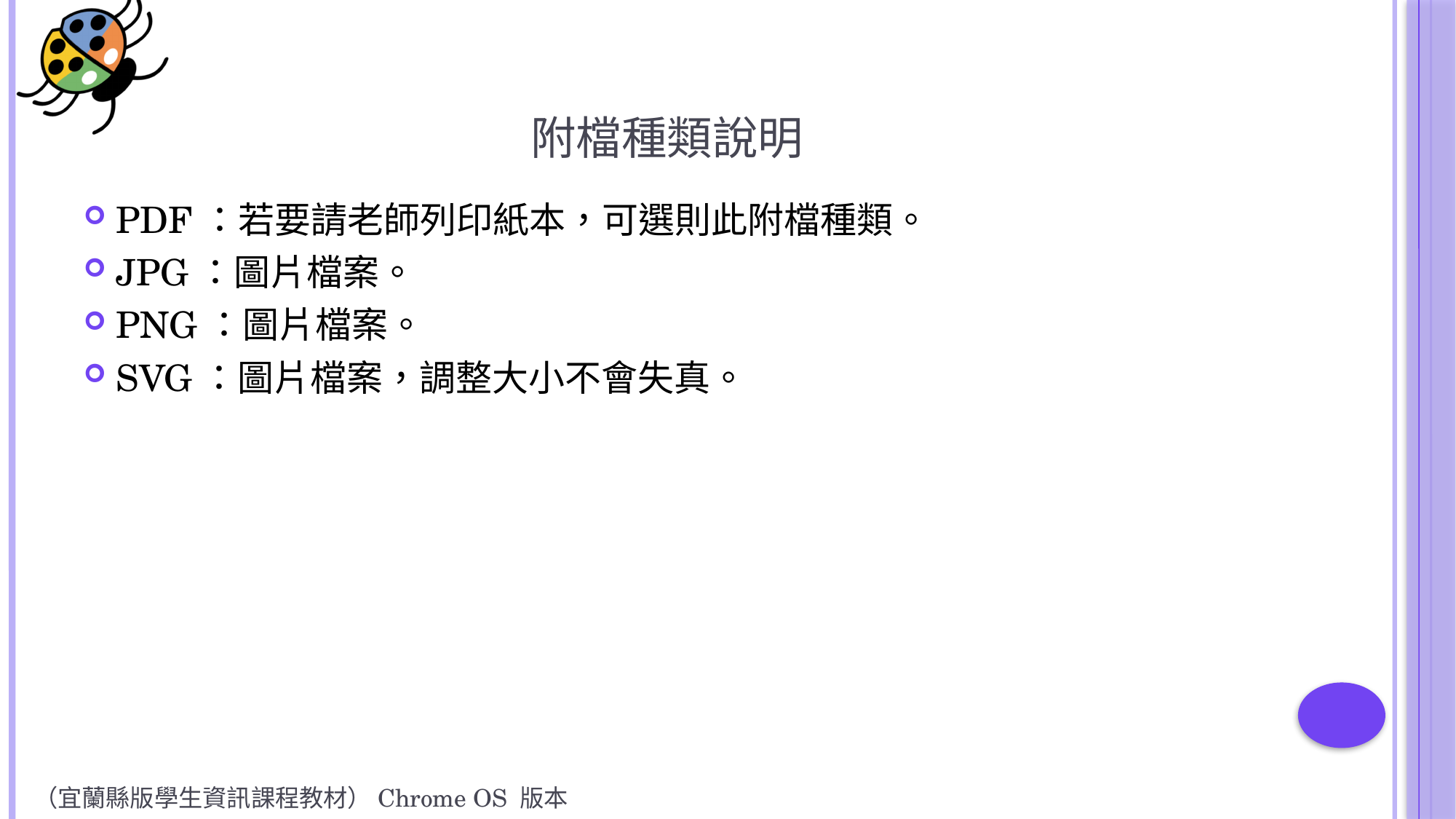

# 附檔種類說明
PDF：若要請老師列印紙本，可選則此附檔種類。
JPG：圖片檔案。
PNG：圖片檔案。
SVG：圖片檔案，調整大小不會失真。
（宜蘭縣版學生資訊課程教材）Chrome OS 版本